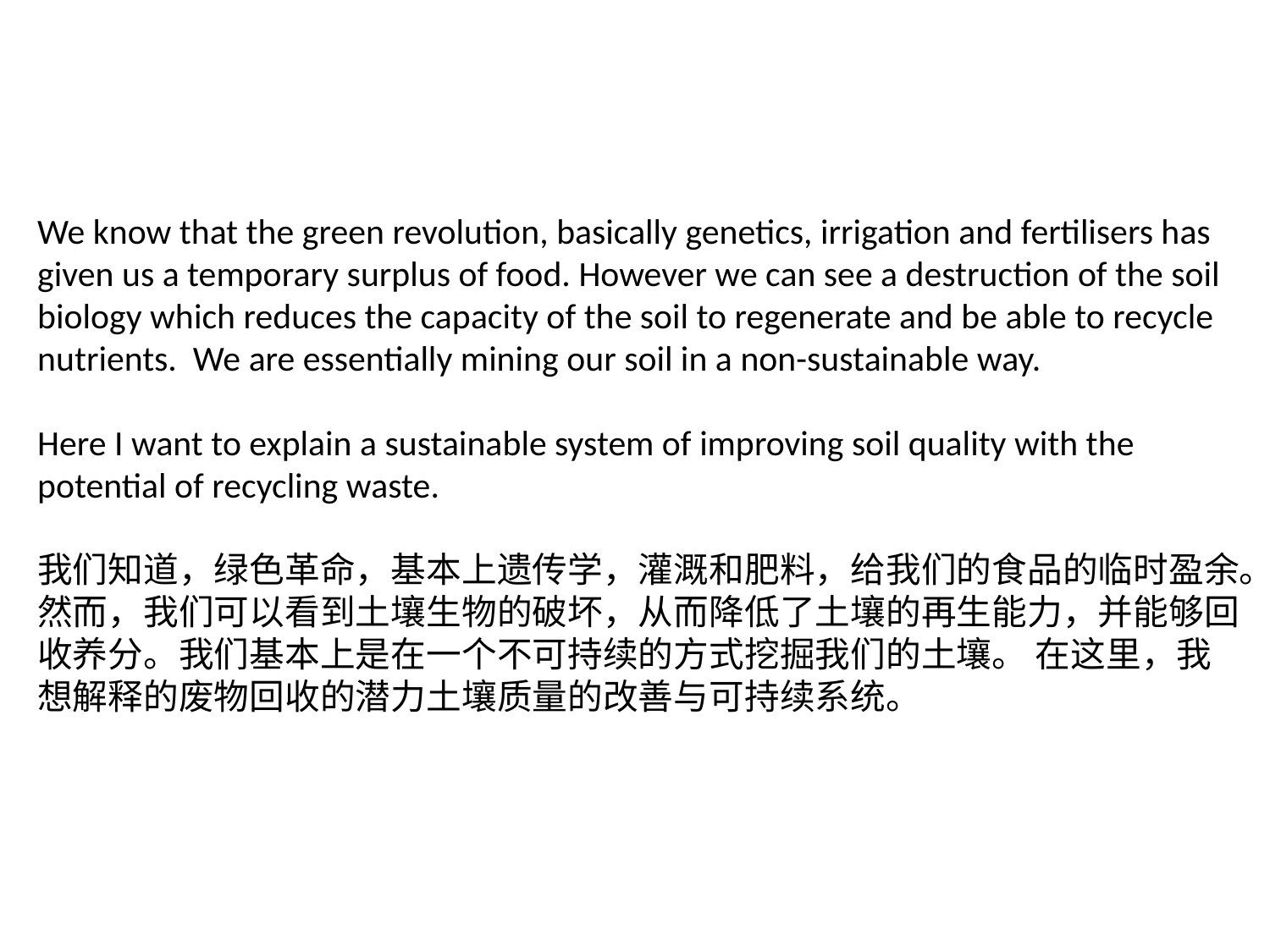

We know that the green revolution, basically genetics, irrigation and fertilisers has given us a temporary surplus of food. However we can see a destruction of the soil biology which reduces the capacity of the soil to regenerate and be able to recycle nutrients.  We are essentially mining our soil in a non-sustainable way.

Here I want to explain a sustainable system of improving soil quality with the potential of recycling waste.

我们知道，绿色革命，基本上遗传学，灌溉和肥料，给我们的食品的临时盈余。然而，我们可以看到土壤生物的破坏，从而降低了土壤的再生能力，并能够回收养分。我们基本上是在一个不可持续的方式挖掘我们的土壤。 在这里，我想解释的废物回收的潜力土壤质量的改善与可持续系统。